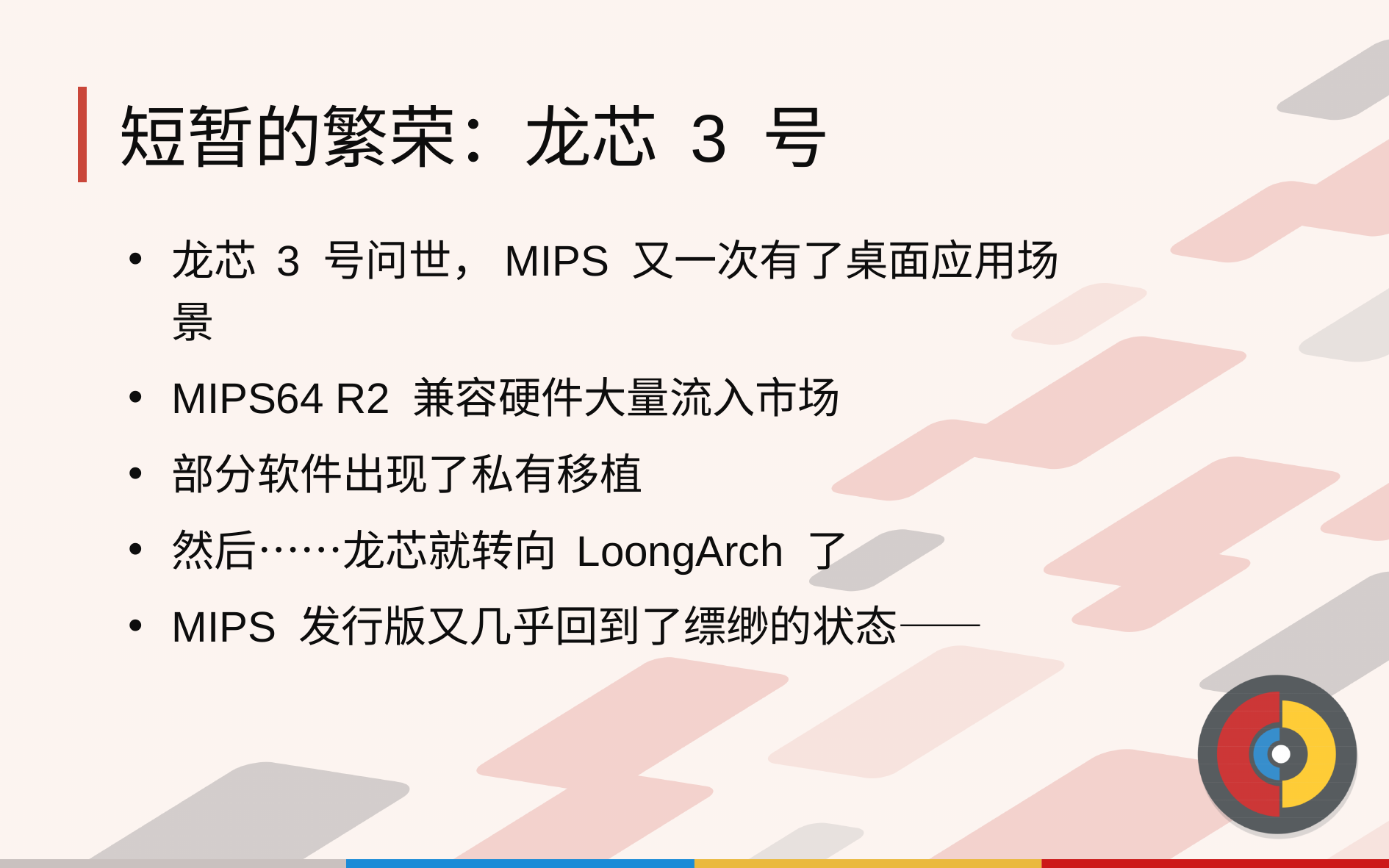

# 短暂的繁荣：龙芯 3 号
龙芯 3 号问世，MIPS 又一次有了桌面应用场景
MIPS64 R2 兼容硬件大量流入市场
部分软件出现了私有移植
然后……龙芯就转向 LoongArch 了
MIPS 发行版又几乎回到了缥缈的状态——